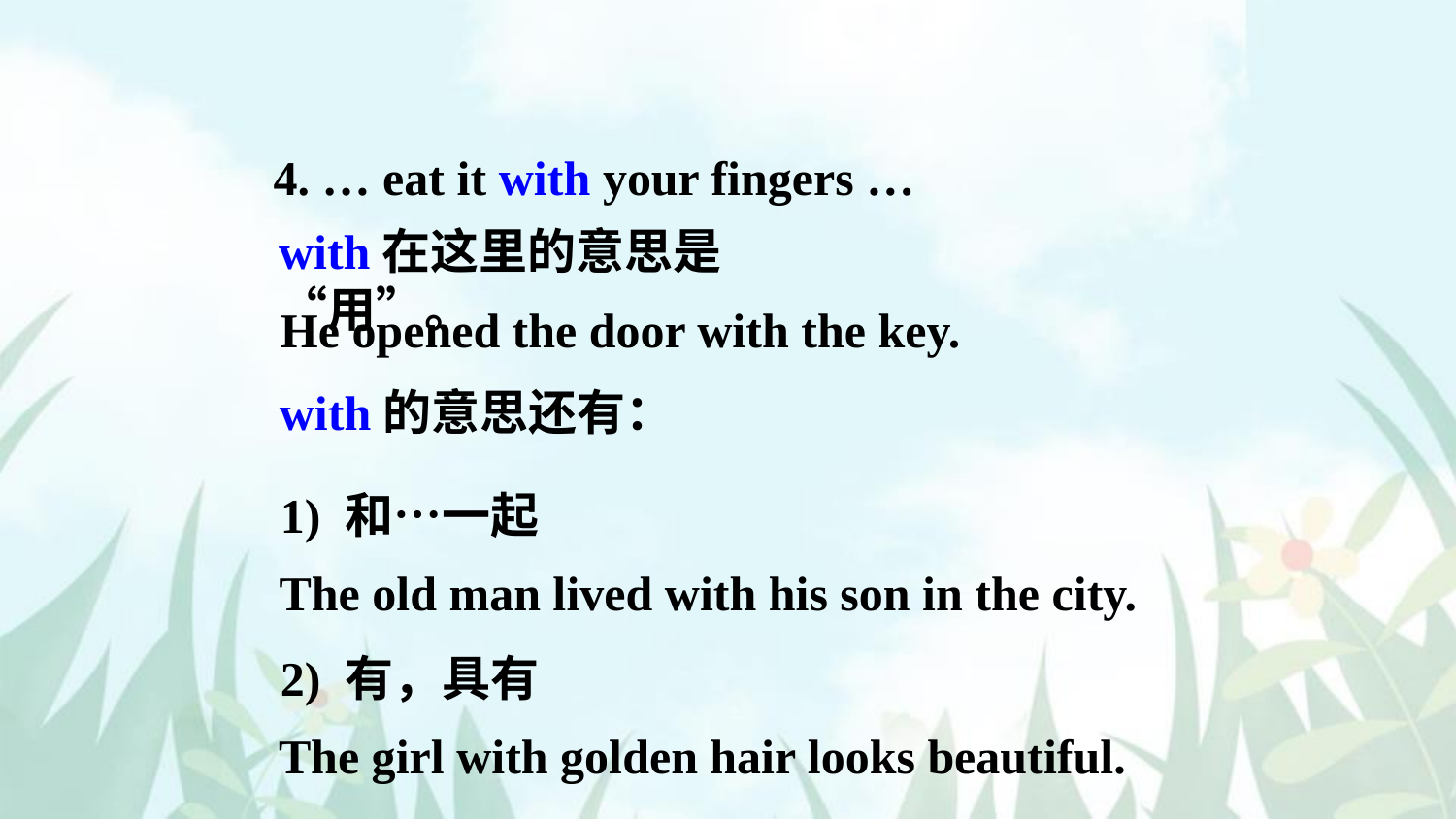

4. … eat it with your fingers …
with在这里的意思是“用”。
   He opened the door with the key.
    with的意思还有：
   1) 和…一起
The old man lived with his son in the city.
   2) 有，具有
The girl with golden hair looks beautiful.